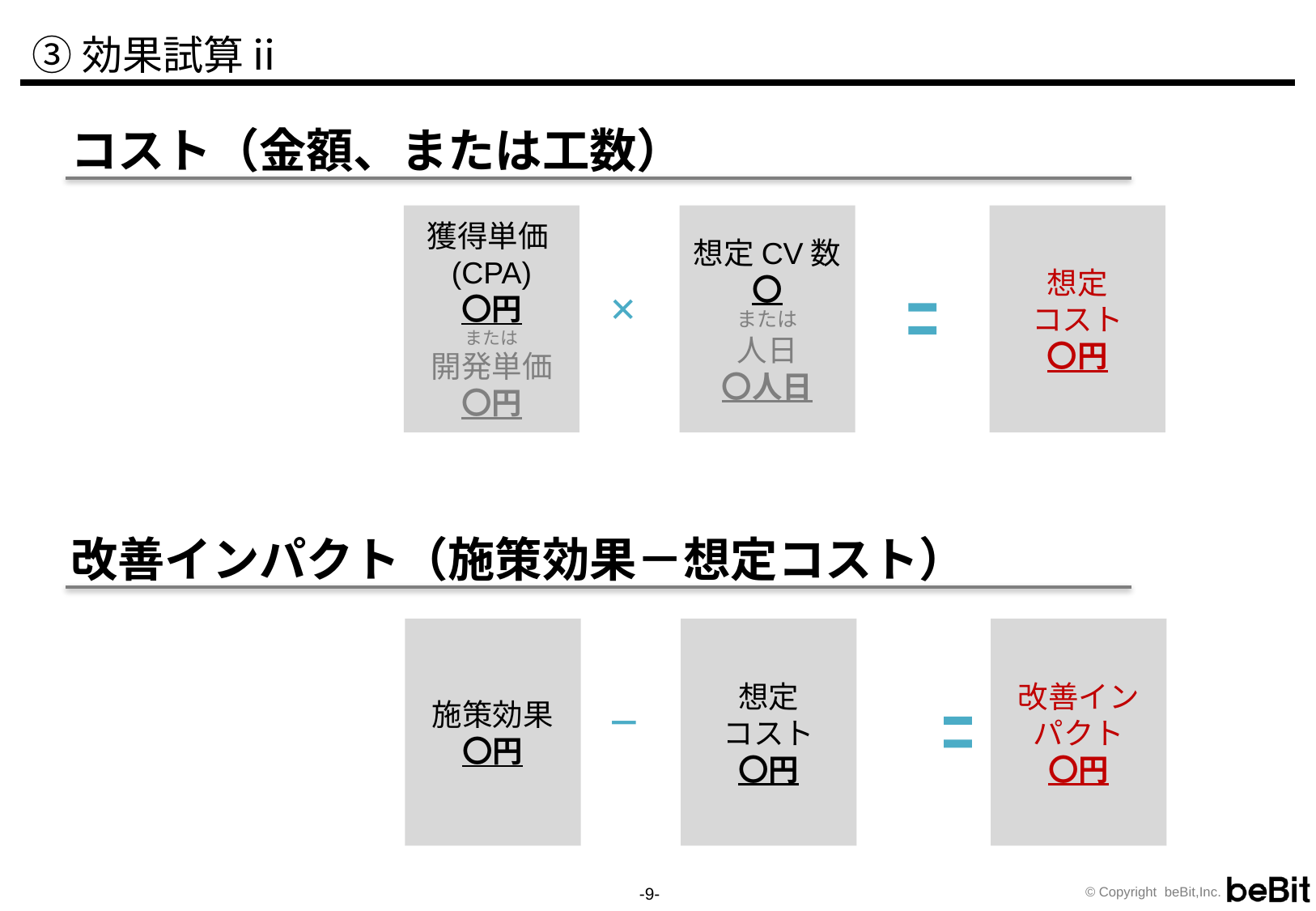

# ③効果試算ⅱ
コスト（金額、または工数）
獲得単価(CPA)
〇円
または
開発単価
〇円
想定CV数
〇
または
人日
〇人日
想定
コスト
〇円
✕

改善インパクト（施策効果－想定コスト）
想定
コスト
〇円
改善インパクト
〇円
施策効果
〇円
－

効果試算についてお悩みの際は、
こちらの記事も是非参考にしてみてください。
https://blog.usergram.info/article/tips/google-analytics-06-2021-0201/